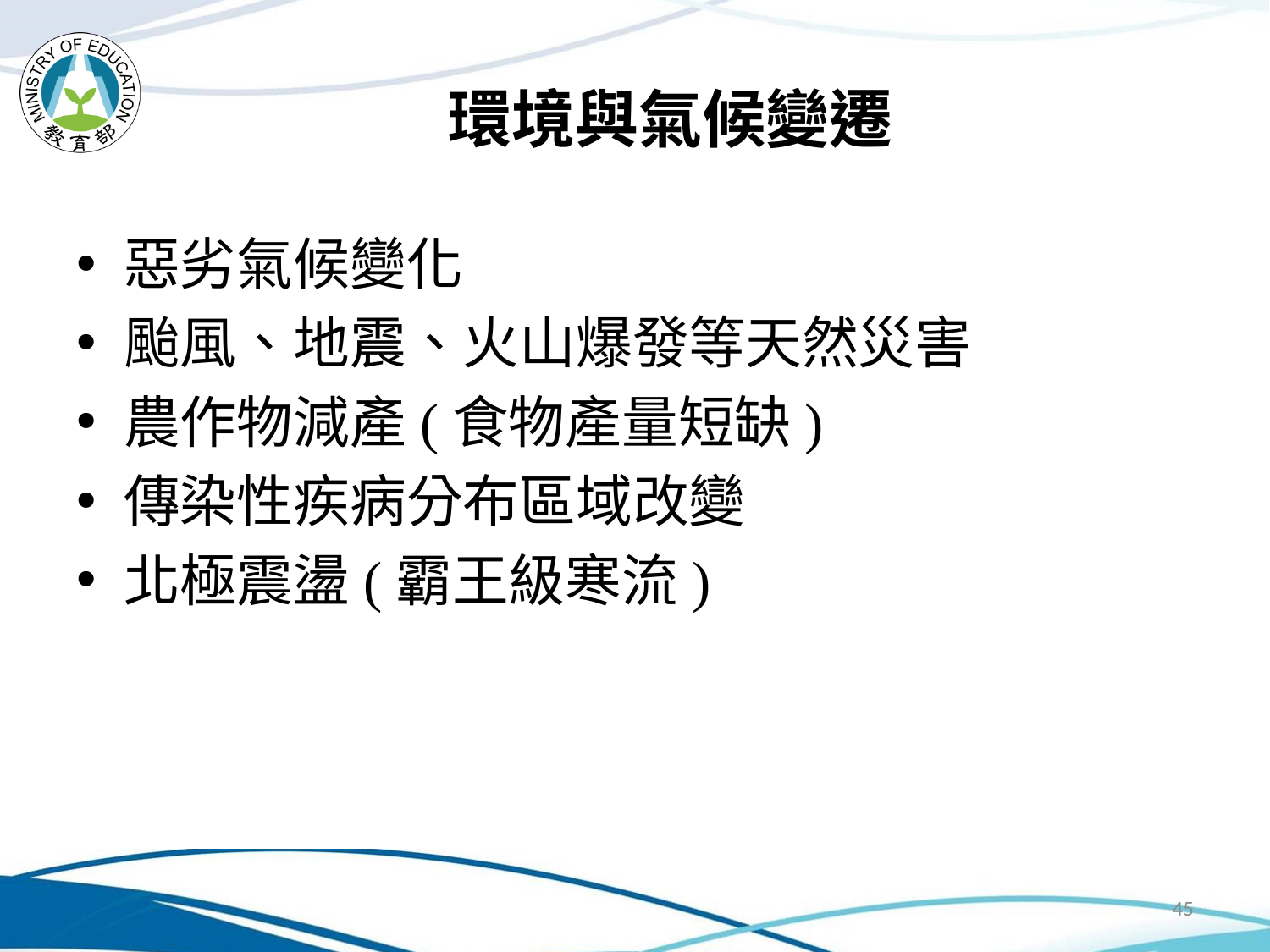

# 環境與氣候變遷
惡劣氣候變化
颱風、地震、火山爆發等天然災害
農作物減產(食物產量短缺)
傳染性疾病分布區域改變
北極震盪(霸王級寒流)
45